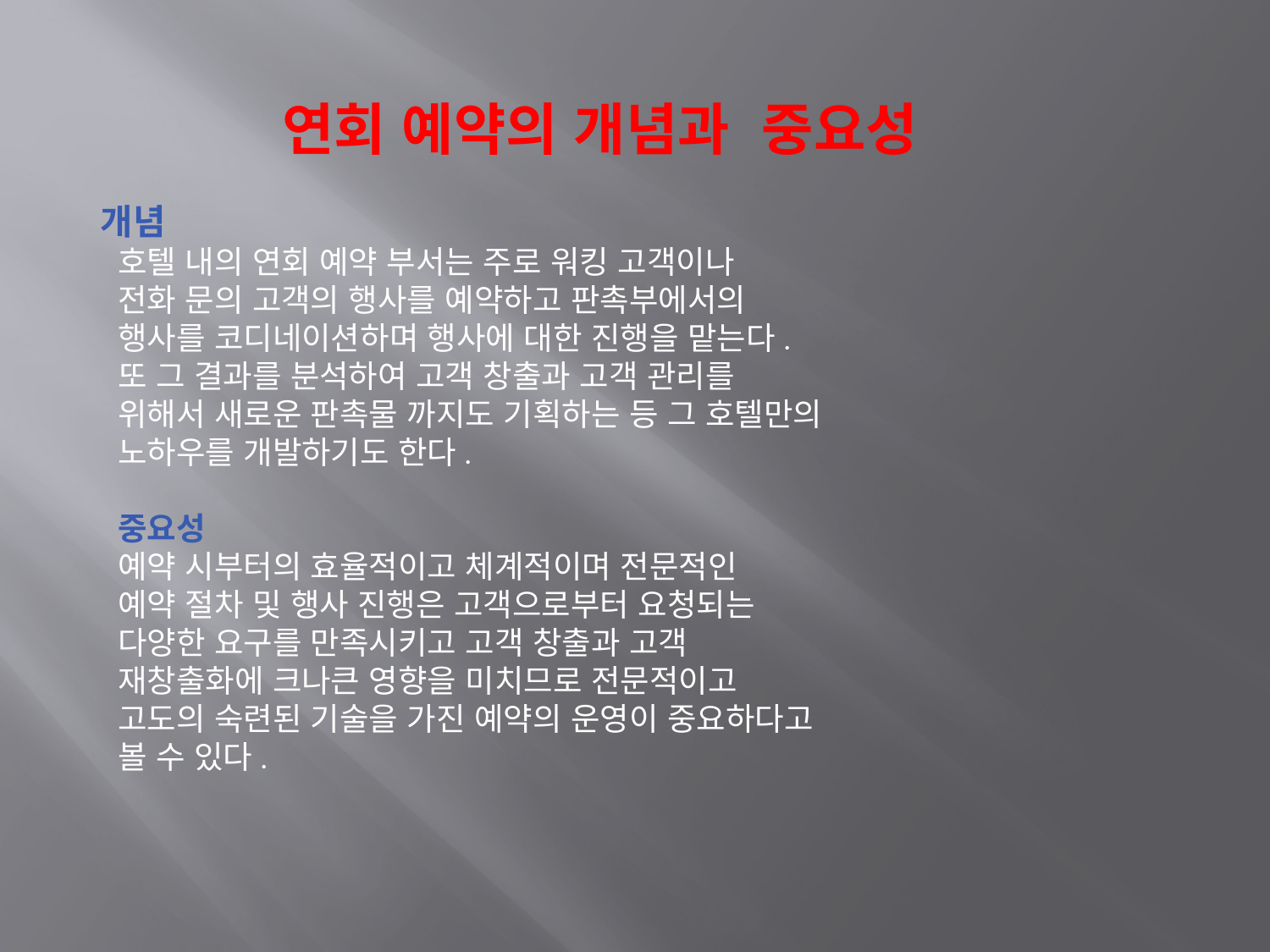

연회 예약의 개념과  중요성

        개념
           호텔 내의 연회 예약 부서는 주로 워킹 고객이나
           전화 문의 고객의 행사를 예약하고 판촉부에서의
           행사를 코디네이션하며 행사에 대한 진행을 맡는다.
           또 그 결과를 분석하여 고객 창출과 고객 관리를
           위해서 새로운 판촉물 까지도 기획하는 등 그 호텔만의
           노하우를 개발하기도 한다.

           중요성
           예약 시부터의 효율적이고 체계적이며 전문적인
           예약 절차 및 행사 진행은 고객으로부터 요청되는
           다양한 요구를 만족시키고 고객 창출과 고객
           재창출화에 크나큰 영향을 미치므로 전문적이고
           고도의 숙련된 기술을 가진 예약의 운영이 중요하다고
           볼 수 있다.